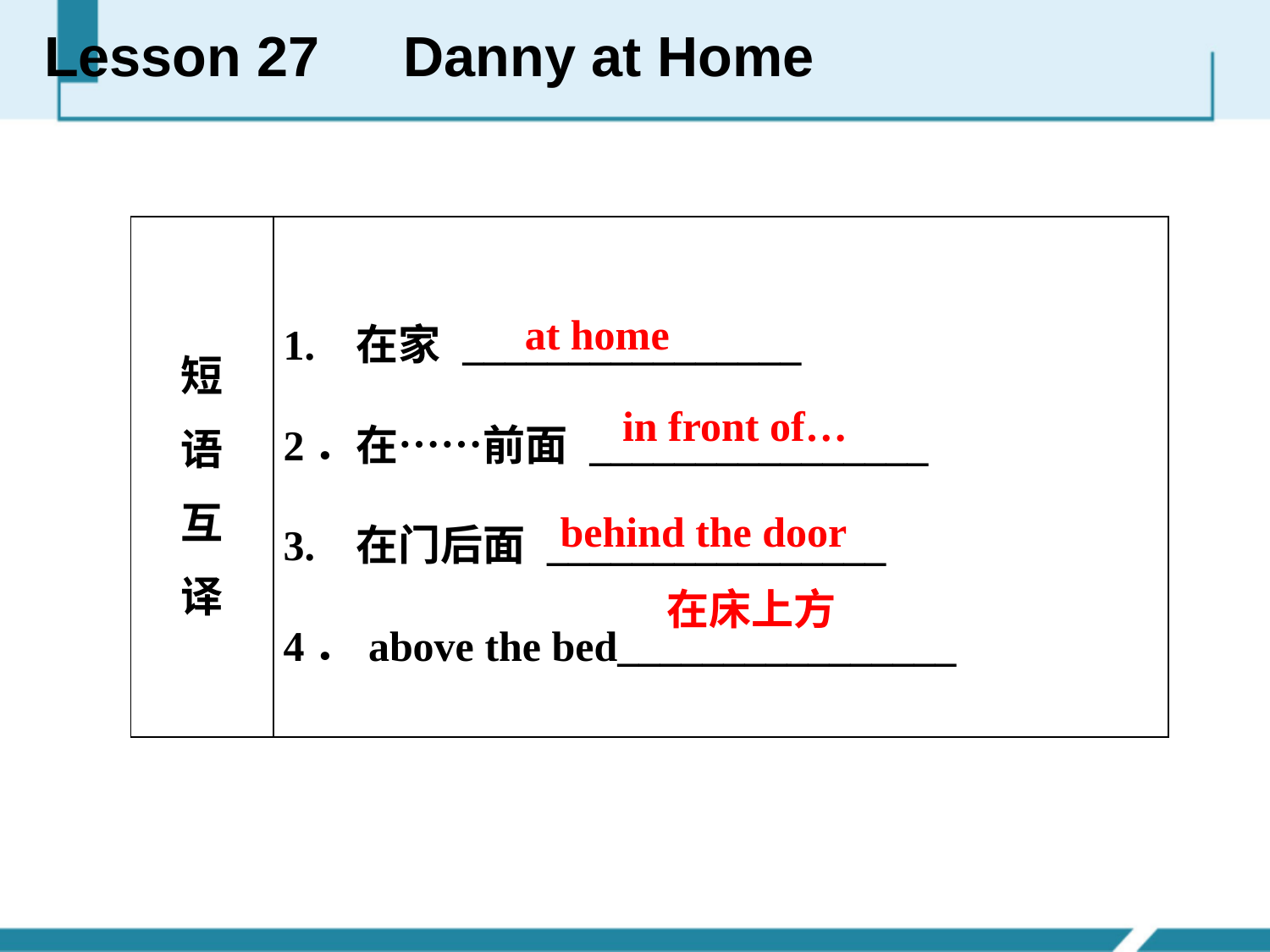

Lesson 27　Danny at Home
| 短 语 互 译 | 1. 在家 \_\_\_\_\_\_\_\_\_\_\_\_\_\_\_\_ 2．在……前面 \_\_\_\_\_\_\_\_\_\_\_\_\_\_\_\_ 3. 在门后面 \_\_\_\_\_\_\_\_\_\_\_\_\_\_\_\_ 4．above the bed\_\_\_\_\_\_\_\_\_\_\_\_\_\_\_\_ |
| --- | --- |
at home
in front of…
behind the door
在床上方